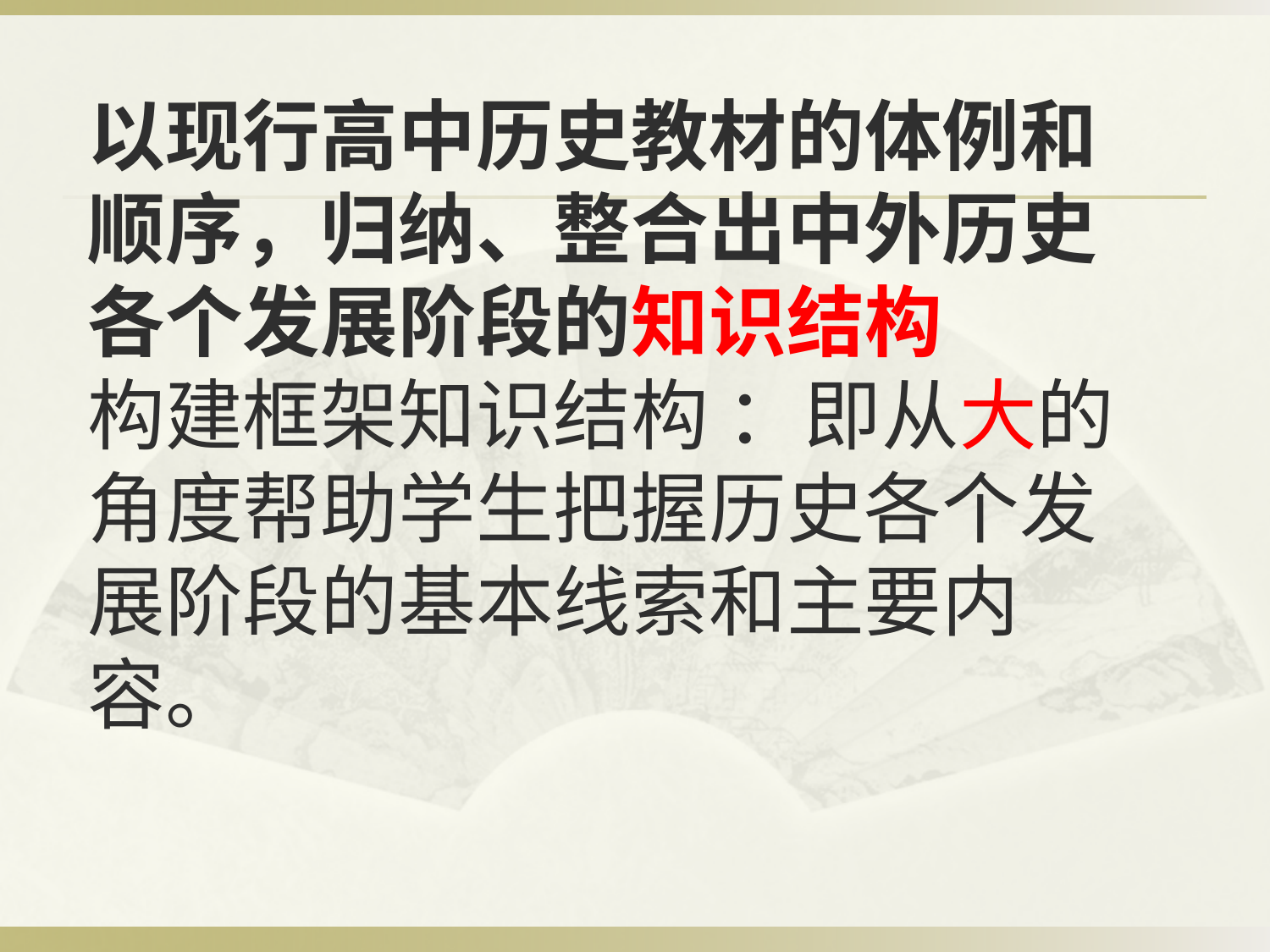

# 以现行高中历史教材的体例和顺序，归纳、整合出中外历史各个发展阶段的知识结构 构建框架知识结构 ：即从大的角度帮助学生把握历史各个发展阶段的基本线索和主要内容。